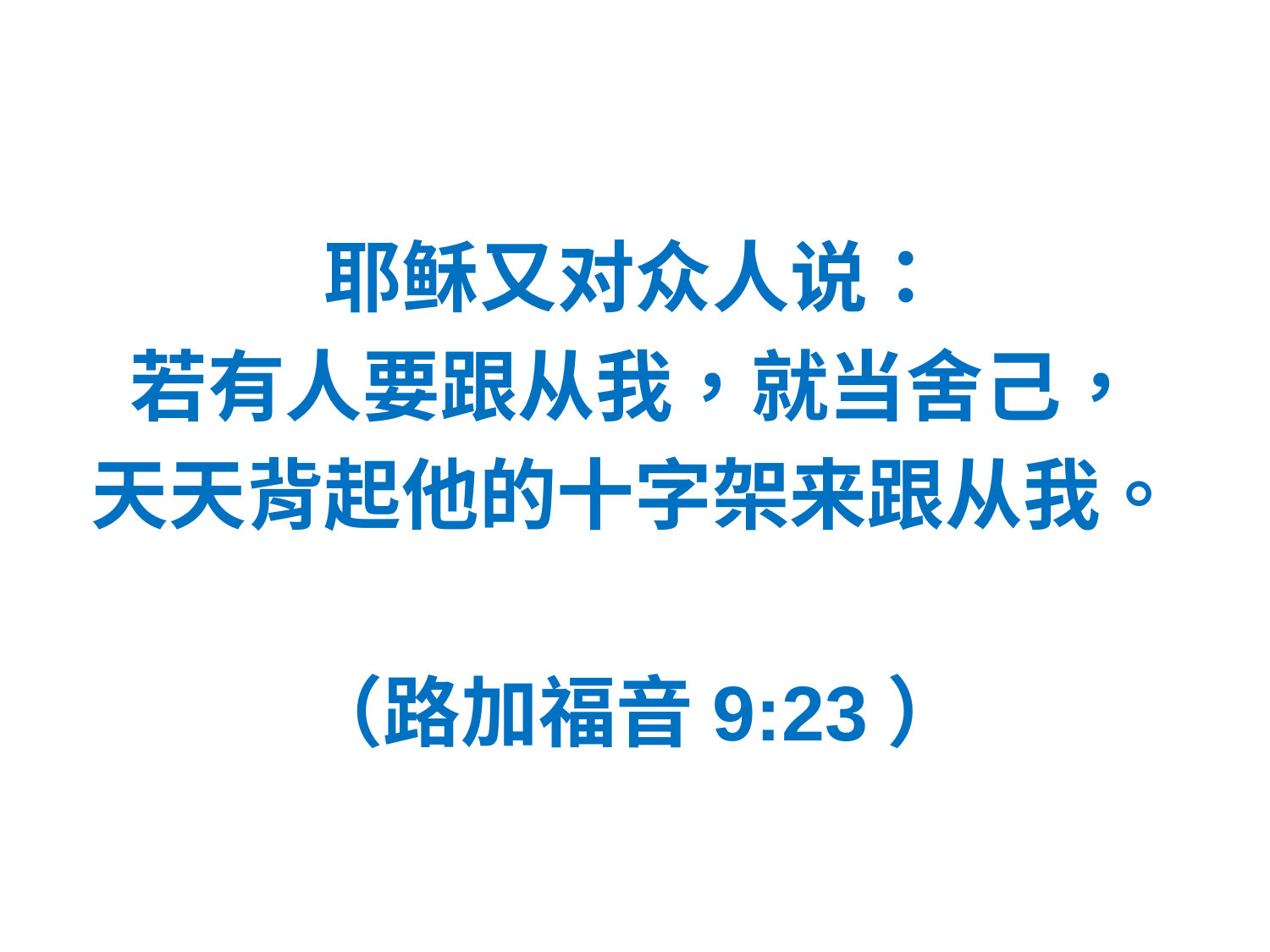

#
耶稣又对众人说：
若有人要跟从我，就当舍己，
天天背起他的十字架来跟从我。

（路加福音9:23）